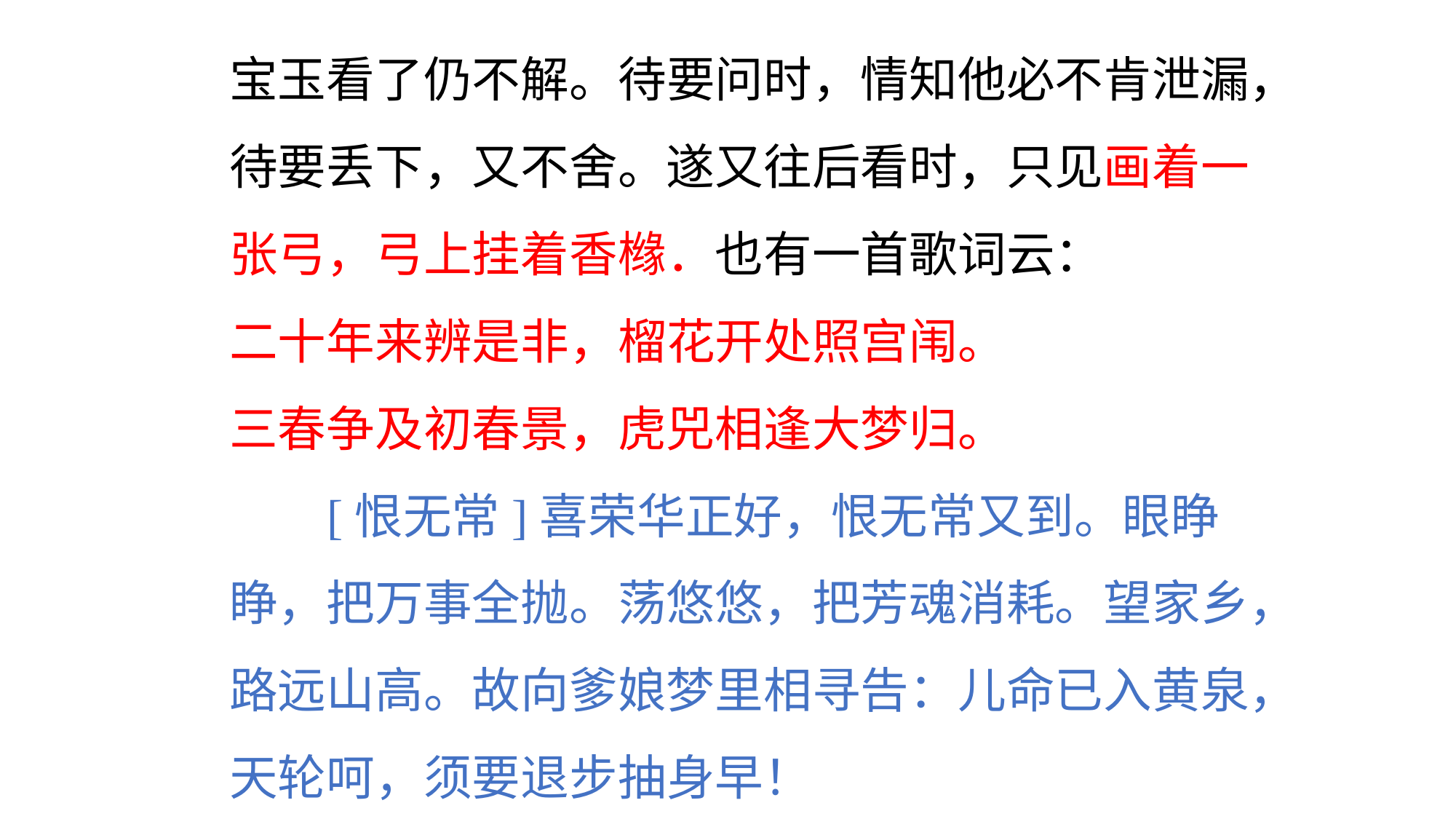

宝玉看了仍不解。待要问时，情知他必不肯泄漏，待要丢下，又不舍。遂又往后看时，只见画着一张弓，弓上挂着香橼．也有一首歌词云：
二十年来辨是非，榴花开处照宫闱。
三春争及初春景，虎兕相逢大梦归。
        [恨无常]喜荣华正好，恨无常又到。眼睁睁，把万事全抛。荡悠悠，把芳魂消耗。望家乡，路远山高。故向爹娘梦里相寻告：儿命已入黄泉，天轮呵，须要退步抽身早！